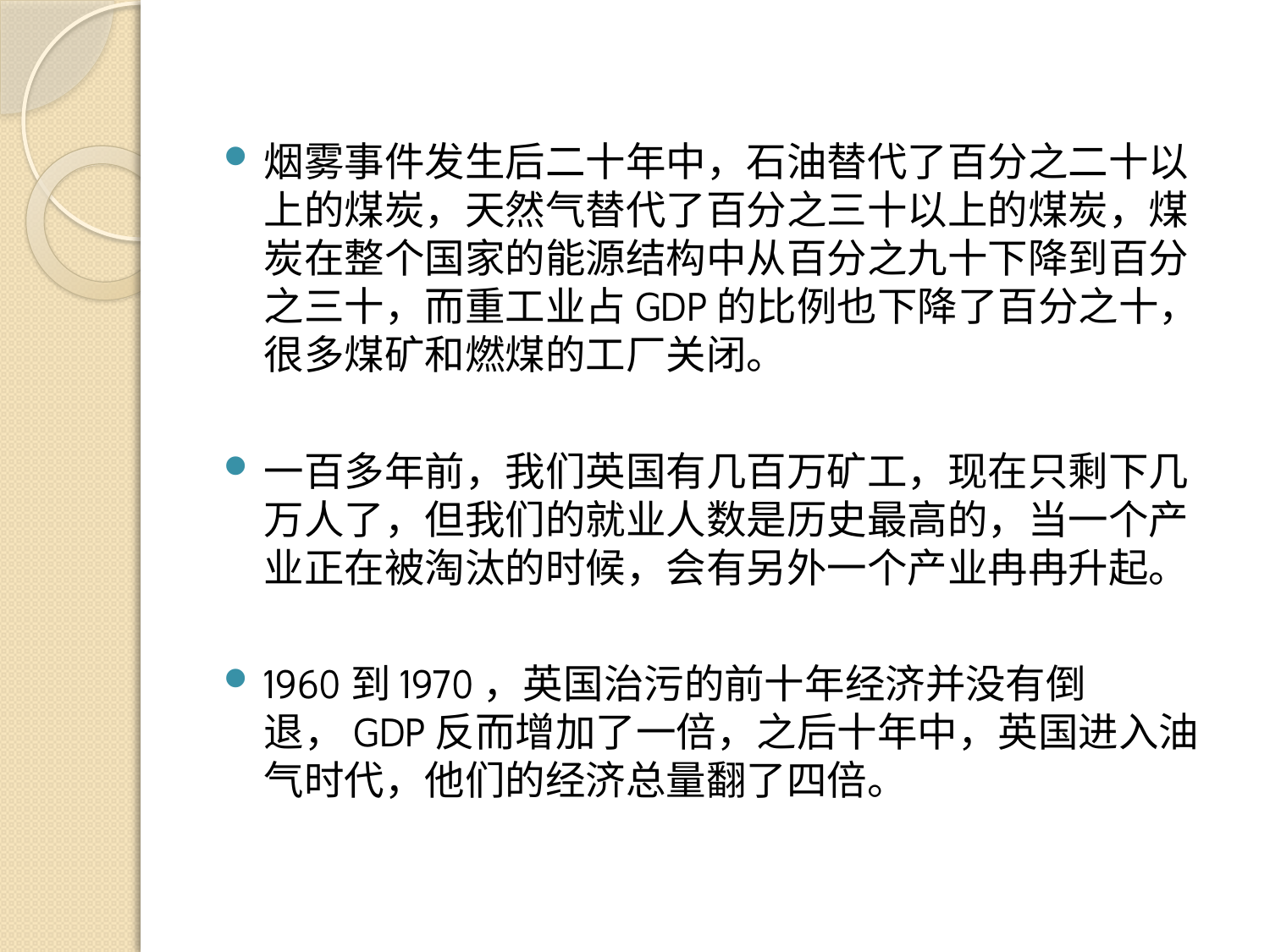

烟雾事件发生后二十年中，石油替代了百分之二十以上的煤炭，天然气替代了百分之三十以上的煤炭，煤炭在整个国家的能源结构中从百分之九十下降到百分之三十，而重工业占GDP的比例也下降了百分之十，很多煤矿和燃煤的工厂关闭。

一百多年前，我们英国有几百万矿工，现在只剩下几万人了，但我们的就业人数是历史最高的，当一个产业正在被淘汰的时候，会有另外一个产业冉冉升起。

1960到1970，英国治污的前十年经济并没有倒退，GDP反而增加了一倍，之后十年中，英国进入油气时代，他们的经济总量翻了四倍。